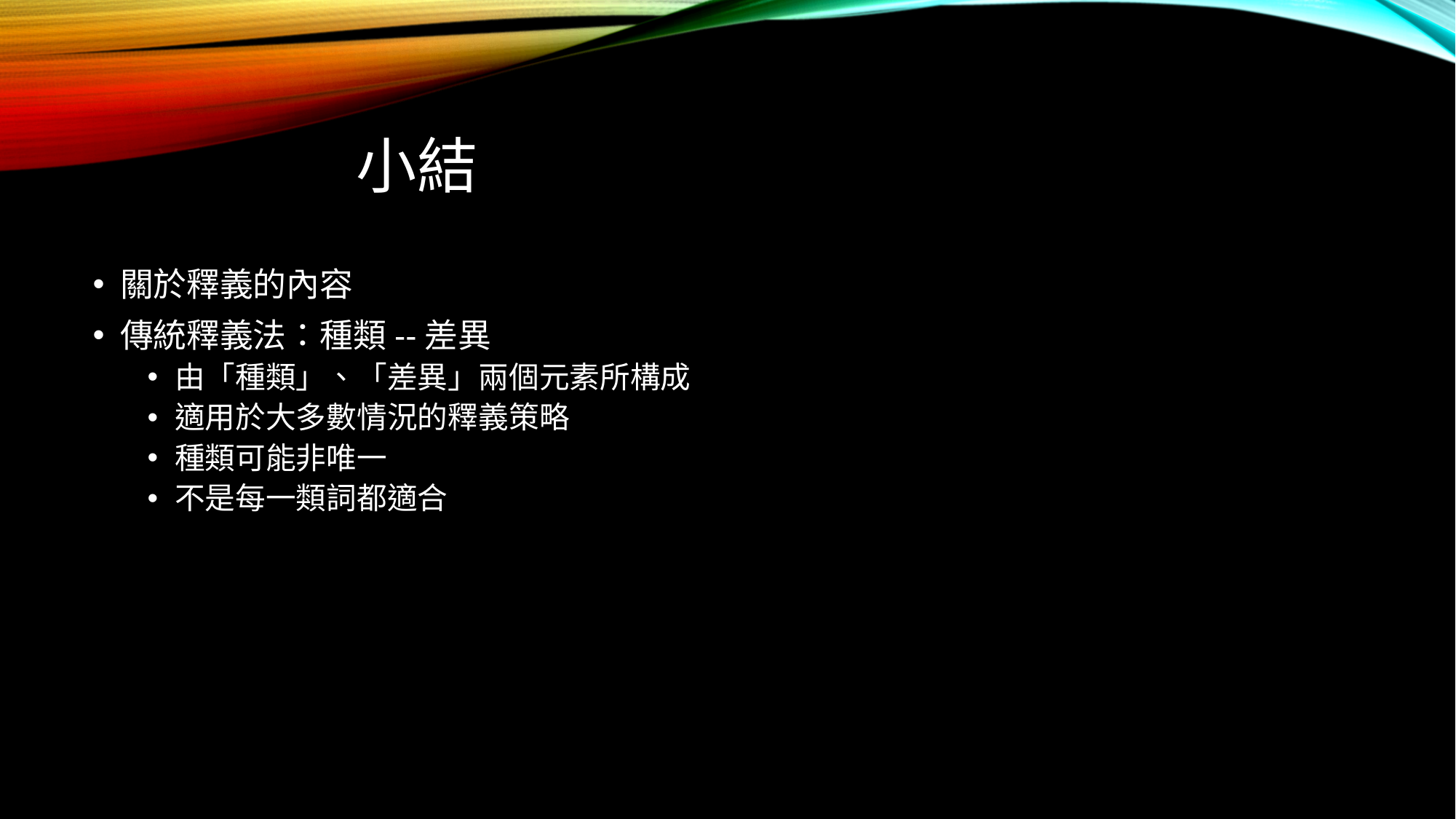

# 小結
關於釋義的內容
傳統釋義法：種類--差異
由「種類」、「差異」兩個元素所構成
適用於大多數情況的釋義策略
種類可能非唯一
不是每一類詞都適合